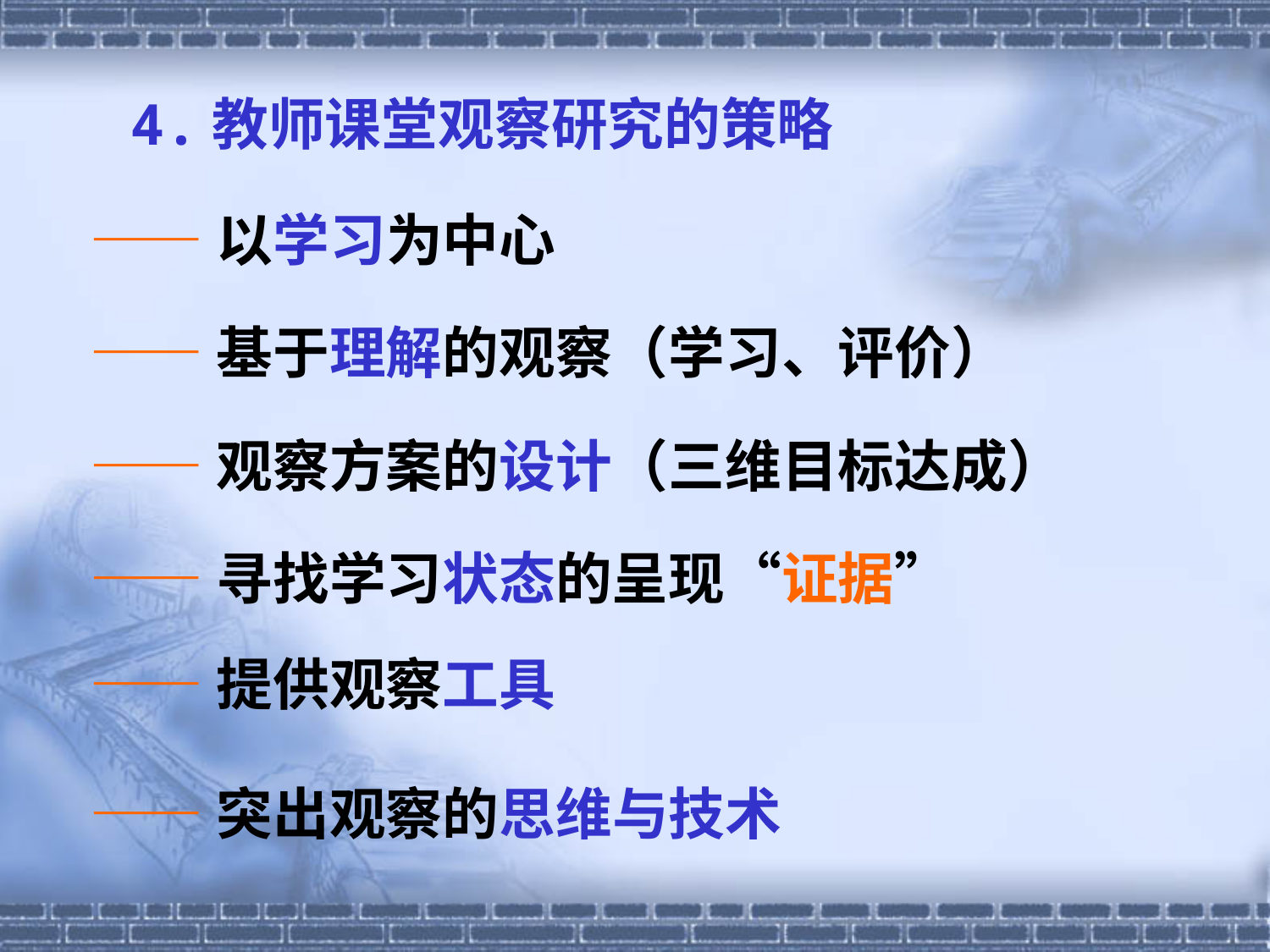

4.教师课堂观察研究的策略
      ——以学习为中心
      ——基于理解的观察（学习、评价）
      ——观察方案的设计（三维目标达成）
      ——寻找学习状态的呈现“证据”
      ——提供观察工具
      ——突出观察的思维与技术